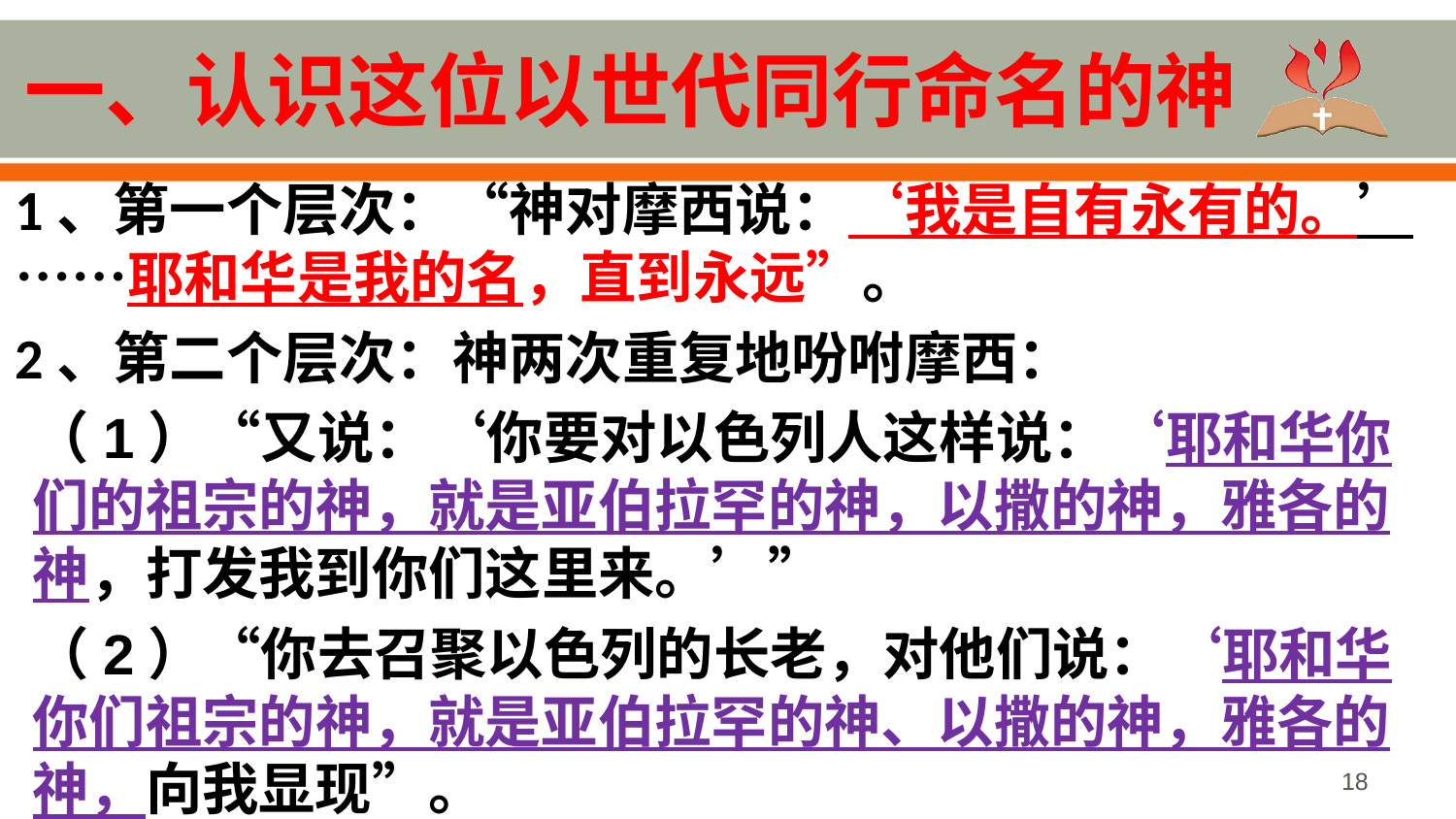

# 一、认识这位以世代同行命名的神
1、第一个层次：“神对摩西说：‘我是自有永有的。’……耶和华是我的名，直到永远”。
2、第二个层次：神两次重复地吩咐摩西：
（1）“又说：‘你要对以色列人这样说：‘耶和华你们的祖宗的神，就是亚伯拉罕的神，以撒的神，雅各的神，打发我到你们这里来。’”
（2）“你去召聚以色列的长老，对他们说：‘耶和华你们祖宗的神，就是亚伯拉罕的神、以撒的神，雅各的神，向我显现”。

18